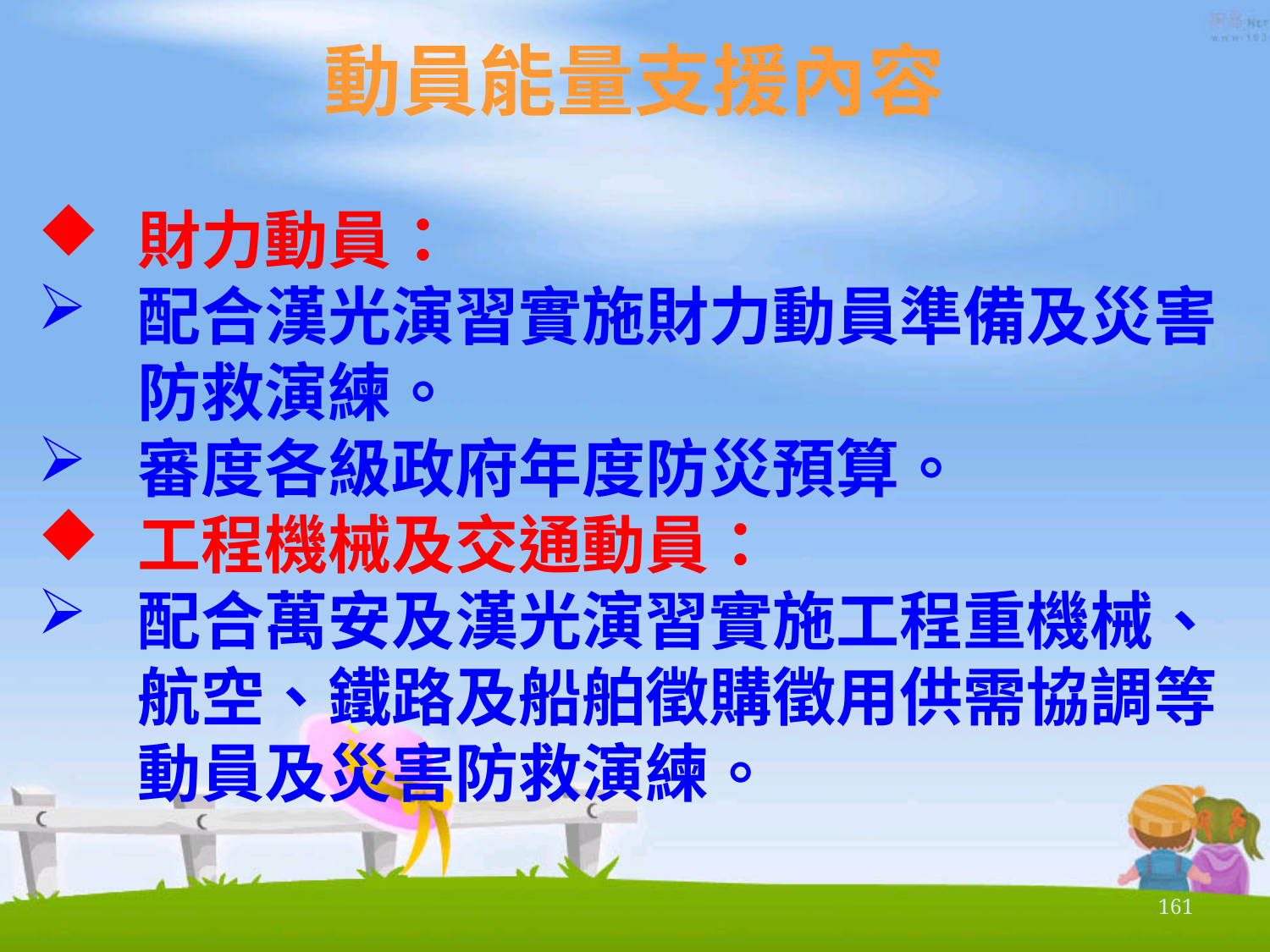

# 動員能量支援內容
財力動員：
配合漢光演習實施財力動員準備及災害防救演練。
審度各級政府年度防災預算。
工程機械及交通動員：
配合萬安及漢光演習實施工程重機械、航空、鐵路及船舶徵購徵用供需協調等動員及災害防救演練。
161